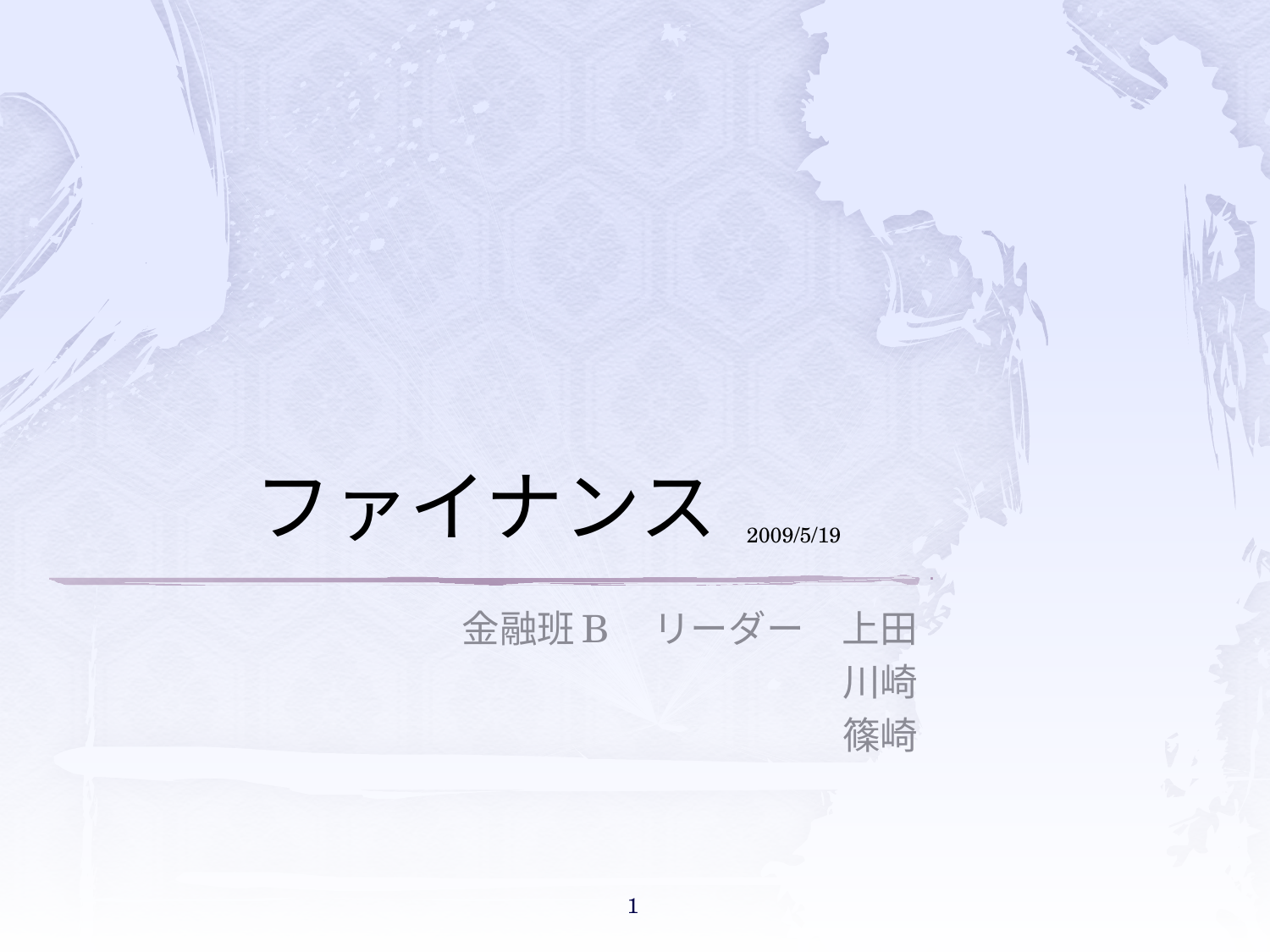

# ファイナンス
2009/5/19
　金融班B　リーダー　上田
川崎
篠崎
1